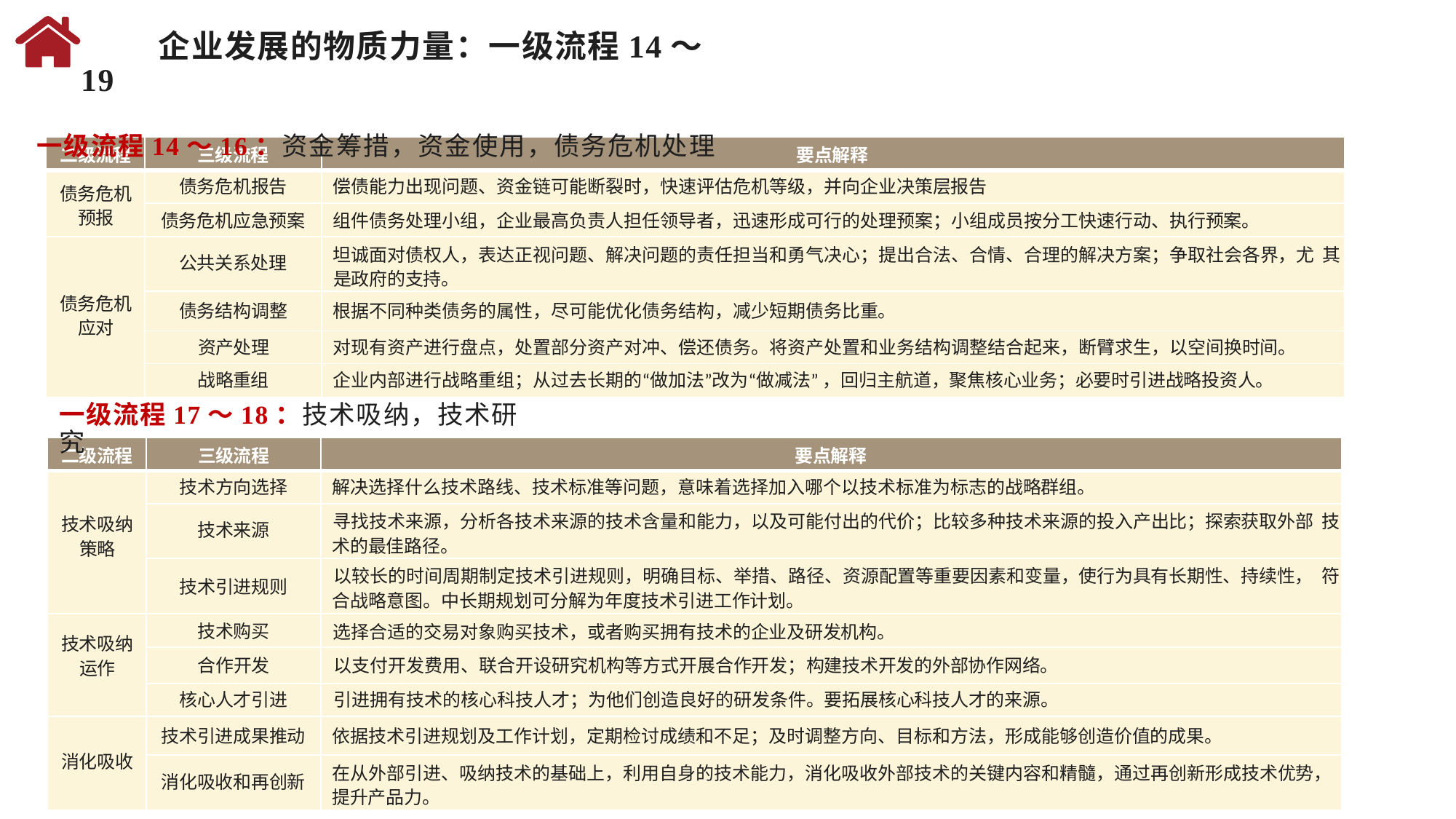

企业发展的物质力量：一级流程14～19

一级流程14～16：资金筹措，资金使用，债务危机处理

| 二级流程 | 三级流程 | 要点解释 |
| --- | --- | --- |
| 债务危机预报 | 债务危机报告 | 偿债能力出现问题、资金链可能断裂时，快速评估危机等级，并向企业决策层报告 |
|  | 债务危机应急预案 | 组件债务处理小组，企业最高负责人担任领导者，迅速形成可行的处理预案；小组成员按分工快速行动、执行预案。 |
| 债务危机应对 | 公共关系处理 | 坦诚面对债权人，表达正视问题、解决问题的责任担当和勇气决心；提出合法、合情、合理的解决方案；争取社会各界，尤 其是政府的支持。 |
|  | 债务结构调整 | 根据不同种类债务的属性，尽可能优化债务结构，减少短期债务比重。 |
|  | 资产处理 | 对现有资产进行盘点，处置部分资产对冲、偿还债务。将资产处置和业务结构调整结合起来，断臂求生，以空间换时间。 |
|  | 战略重组 | 企业内部进行战略重组；从过去长期的“做加法”改为“做减法” ，回归主航道，聚焦核心业务；必要时引进战略投资人。 |

一级流程17～18：技术吸纳，技术研究
| 二级流程 | 三级流程 | 要点解释 |
| --- | --- | --- |
| 技术吸纳策略 | 技术方向选择 | 解决选择什么技术路线、技术标准等问题，意味着选择加入哪个以技术标准为标志的战略群组。 |
|  | 技术来源 | 寻找技术来源，分析各技术来源的技术含量和能力，以及可能付出的代价；比较多种技术来源的投入产出比；探索获取外部 技术的最佳路径。 |
|  | 技术引进规则 | 以较长的时间周期制定技术引进规则，明确目标、举措、路径、资源配置等重要因素和变量，使行为具有长期性、持续性， 符合战略意图。中长期规划可分解为年度技术引进工作计划。 |
| 技术吸纳运作 | 技术购买 | 选择合适的交易对象购买技术，或者购买拥有技术的企业及研发机构。 |
|  | 合作开发 | 以支付开发费用、联合开设研究机构等方式开展合作开发；构建技术开发的外部协作网络。 |
|  | 核心人才引进 | 引进拥有技术的核心科技人才；为他们创造良好的研发条件。要拓展核心科技人才的来源。 |
| 消化吸收 | 技术引进成果推动 | 依据技术引进规划及工作计划，定期检讨成绩和不足；及时调整方向、目标和方法，形成能够创造价值的成果。 |
|  | 消化吸收和再创新 | 在从外部引进、吸纳技术的基础上，利用自身的技术能力，消化吸收外部技术的关键内容和精髓，通过再创新形成技术优势，提升产品力。 |